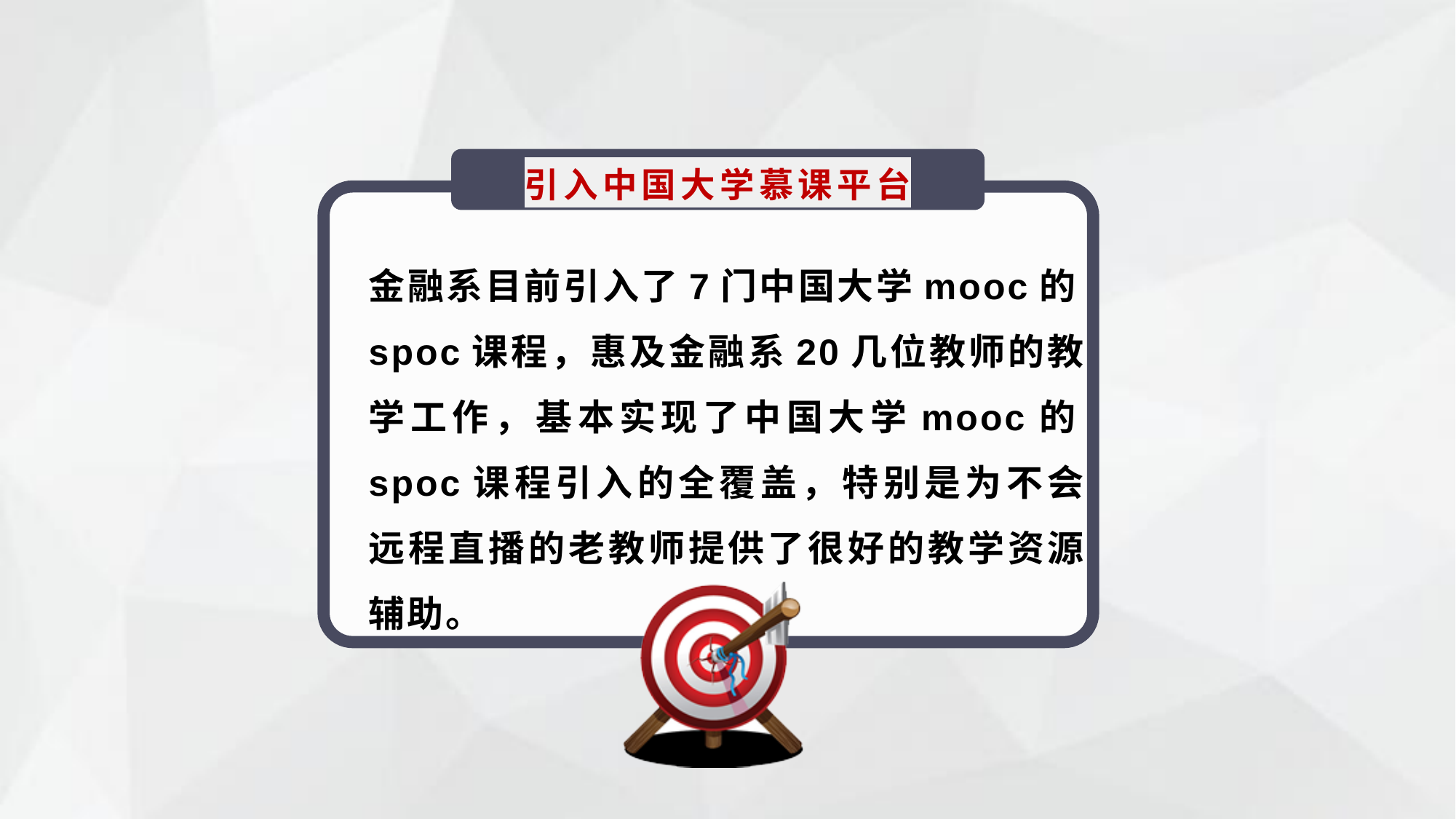

# 引入中国大学慕课平台
金融系目前引入了7门中国大学mooc的spoc课程，惠及金融系20几位教师的教学工作，基本实现了中国大学mooc的spoc课程引入的全覆盖，特别是为不会远程直播的老教师提供了很好的教学资源辅助。